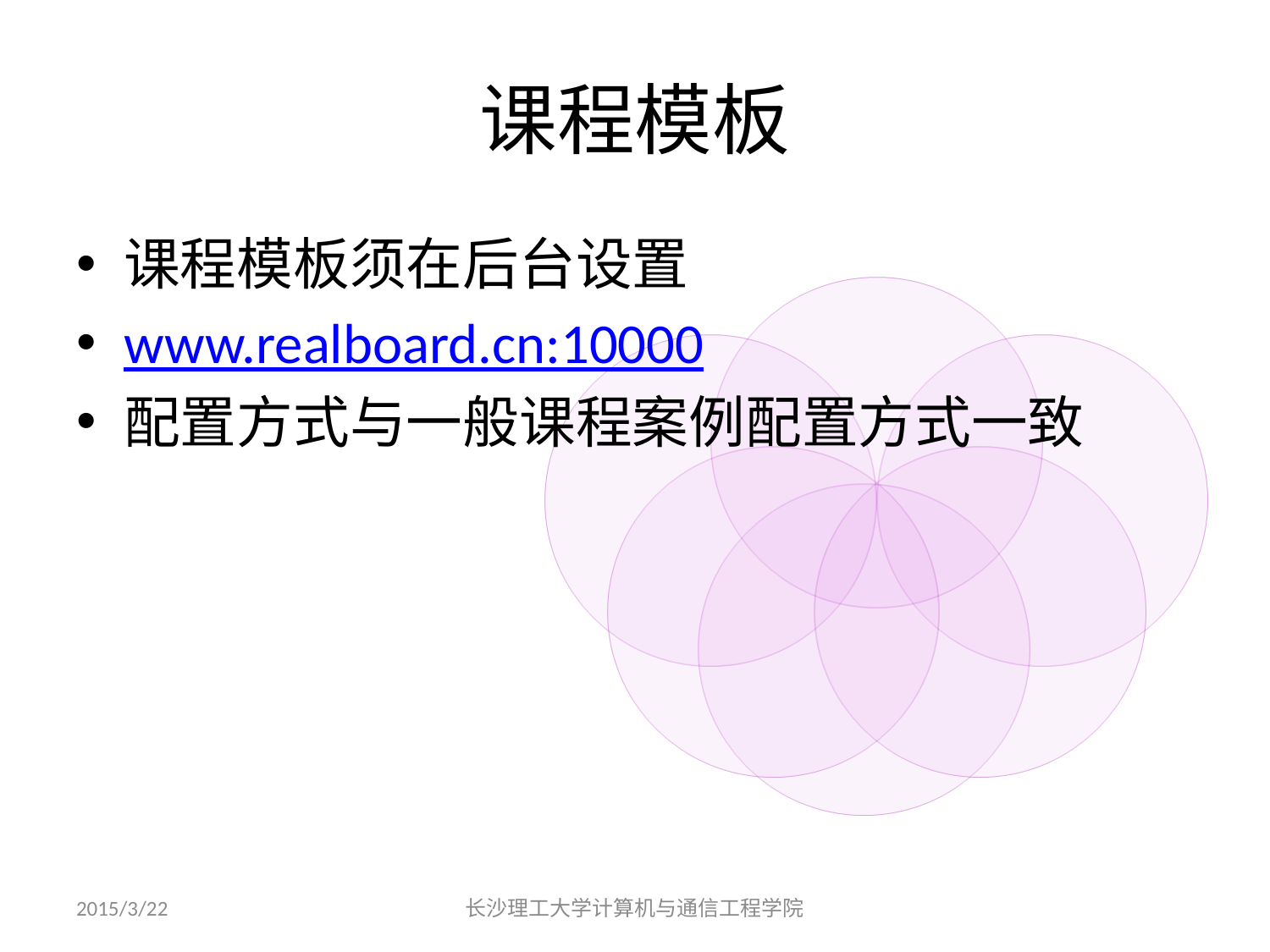

# 课程模板
课程模板须在后台设置
www.realboard.cn:10000
配置方式与一般课程案例配置方式一致

2015/3/22
长沙理工大学计算机与通信工程学院